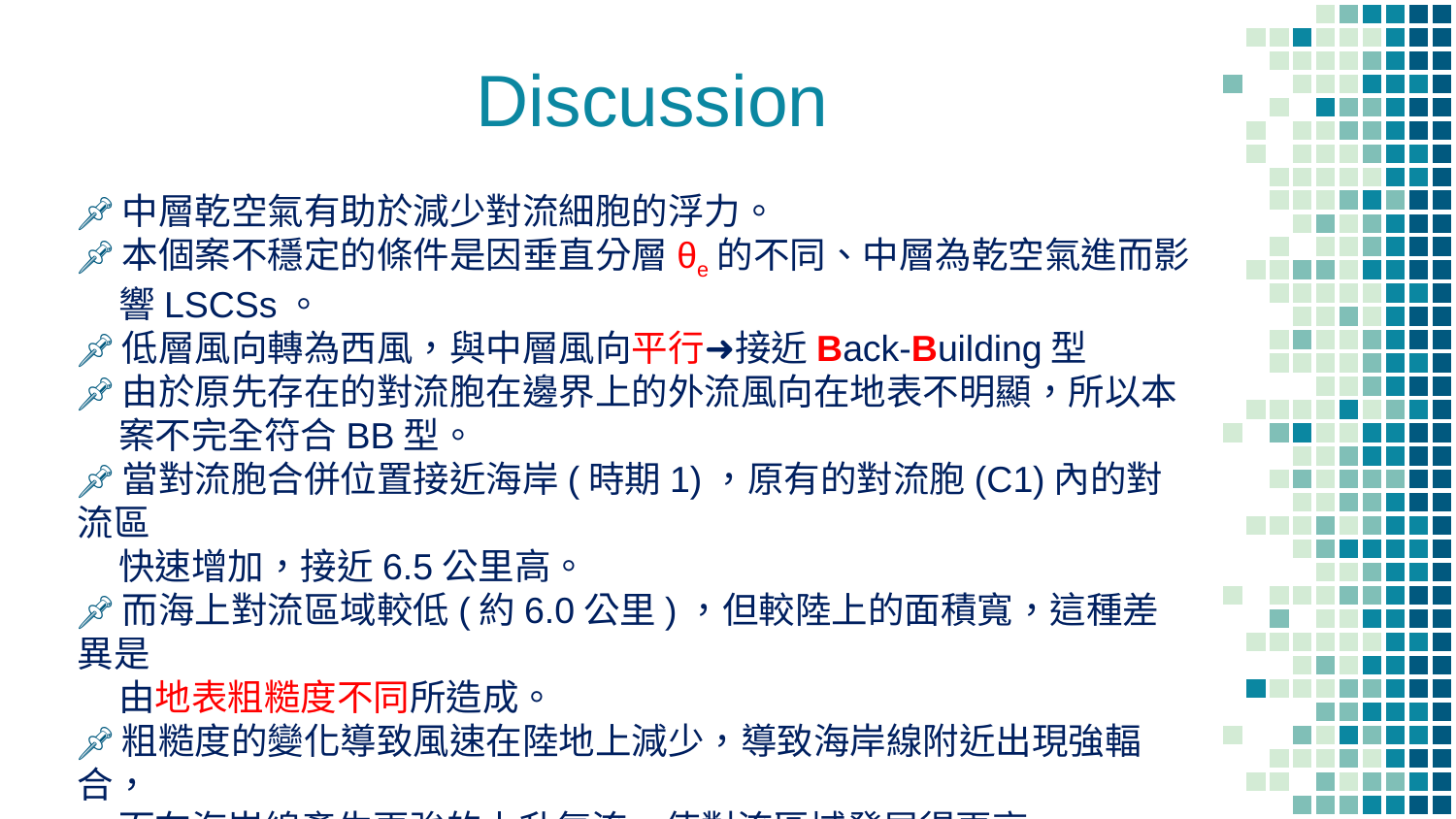

# Discussion
📌中層乾空氣有助於減少對流細胞的浮力。
📌本個案不穩定的條件是因垂直分層θe的不同、中層為乾空氣進而影
    響LSCSs。
📌低層風向轉為西風，與中層風向平行➜接近Back-Building型
📌由於原先存在的對流胞在邊界上的外流風向在地表不明顯，所以本
    案不完全符合BB型。
📌當對流胞合併位置接近海岸(時期1)，原有的對流胞(C1)內的對流區
    快速增加，接近6.5公里高。
📌而海上對流區域較低(約6.0公里)，但較陸上的面積寬，這種差異是
    由地表粗糙度不同所造成。
📌粗糙度的變化導致風速在陸地上減少，導致海岸線附近出現強輻合，
    而在海岸線產生更強的上升氣流，使對流區域發展得更高。